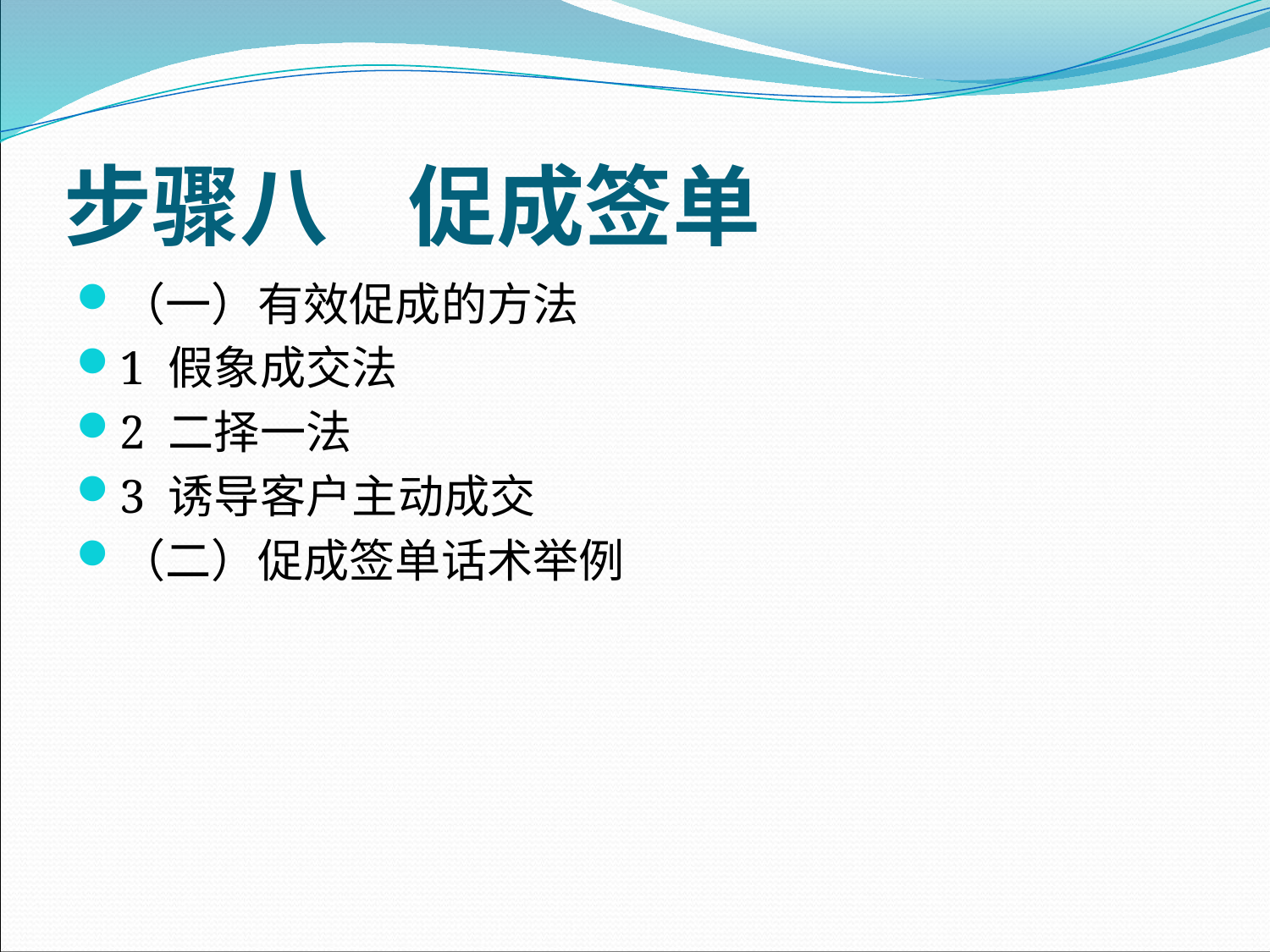

# 步骤八    促成签单
（一）有效促成的方法
1 假象成交法
2 二择一法
3 诱导客户主动成交
（二）促成签单话术举例